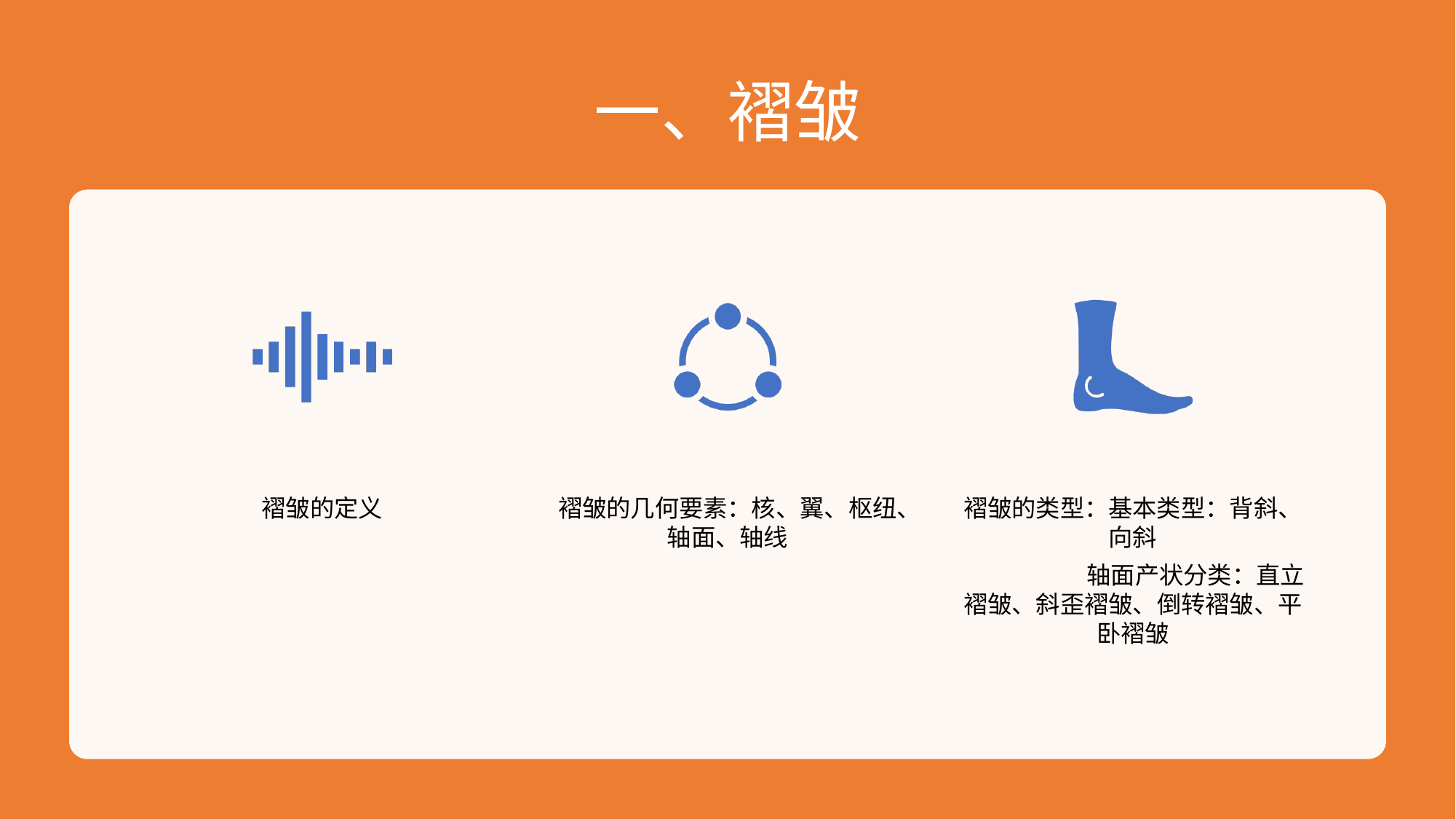

# 一、褶皱

褶皱的定义
褶皱的几何要素：核、翼、枢纽、轴面、轴线
褶皱的类型：基本类型：背斜、向斜
                      轴面产状分类：直立褶皱、斜歪褶皱、倒转褶皱、平卧褶皱